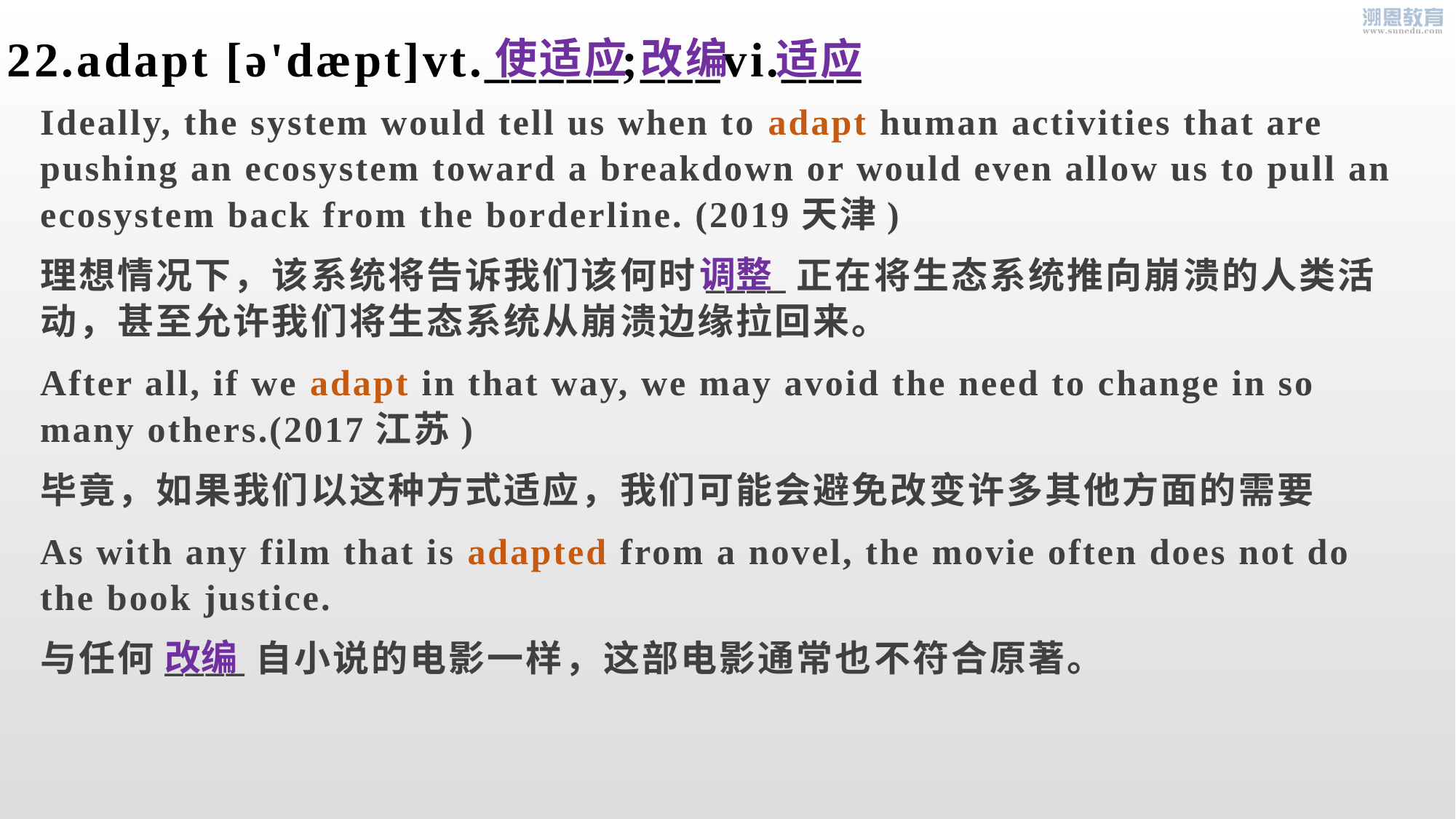

22.adapt [ə'dæpt]vt._____;___vi.____
  使适应 改编
适应
Ideally, the system would tell us when to adapt human activities that are pushing an ecosystem toward a breakdown or would even allow us to pull an ecosystem back from the borderline. (2019天津)
理想情况下，该系统将告诉我们该何时____正在将生态系统推向崩溃的人类活动，甚至允许我们将生态系统从崩溃边缘拉回来。
After all, if we adapt in that way, we may avoid the need to change in so many others.(2017江苏)
毕竟，如果我们以这种方式适应，我们可能会避免改变许多其他方面的需要
As with any film that is adapted from a novel, the movie often does not do the book justice.
与任何____自小说的电影一样，这部电影通常也不符合原著。
调整
改编